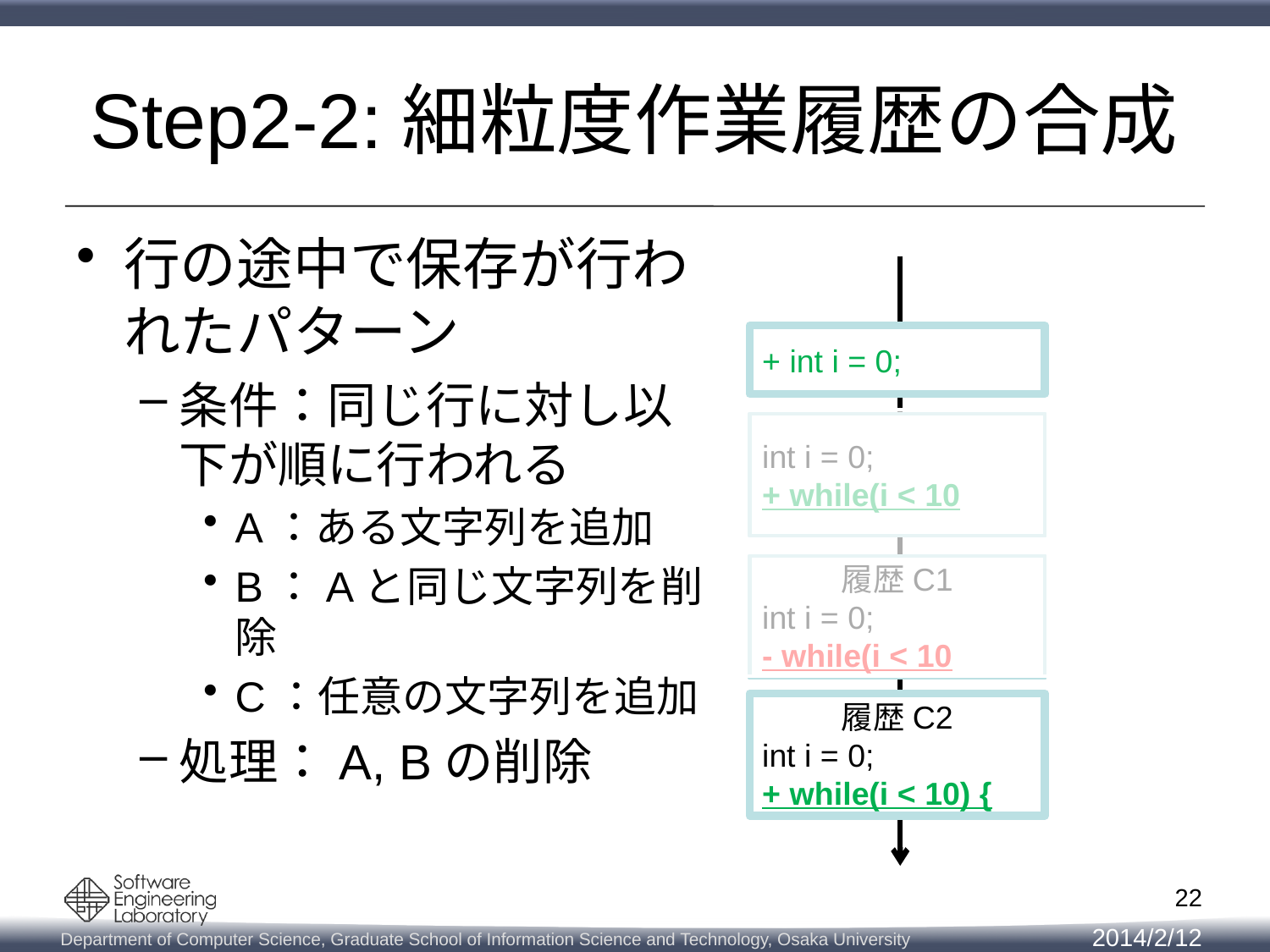

# Step2-2:細粒度作業履歴の合成
行の途中で保存が行われたパターン
条件：同じ行に対し以下が順に行われる
A：ある文字列を追加
B：Aと同じ文字列を削除
C：任意の文字列を追加
処理：A, Bの削除
+ int i = 0;
+ int i = 0;

int i = 0;
+ while(i < 10
int i = 0;
+ while(i < 10
履歴C1
int i = 0;
- while(i < 10
履歴C1
int i = 0;
- while(i < 10
履歴C2
int i = 0;
+ while(i < 10) {
履歴C2
int i = 0;
+ while(i < 10) {
履歴C2
int i = 0;
+ while(i < 10) {
22
2014/2/12